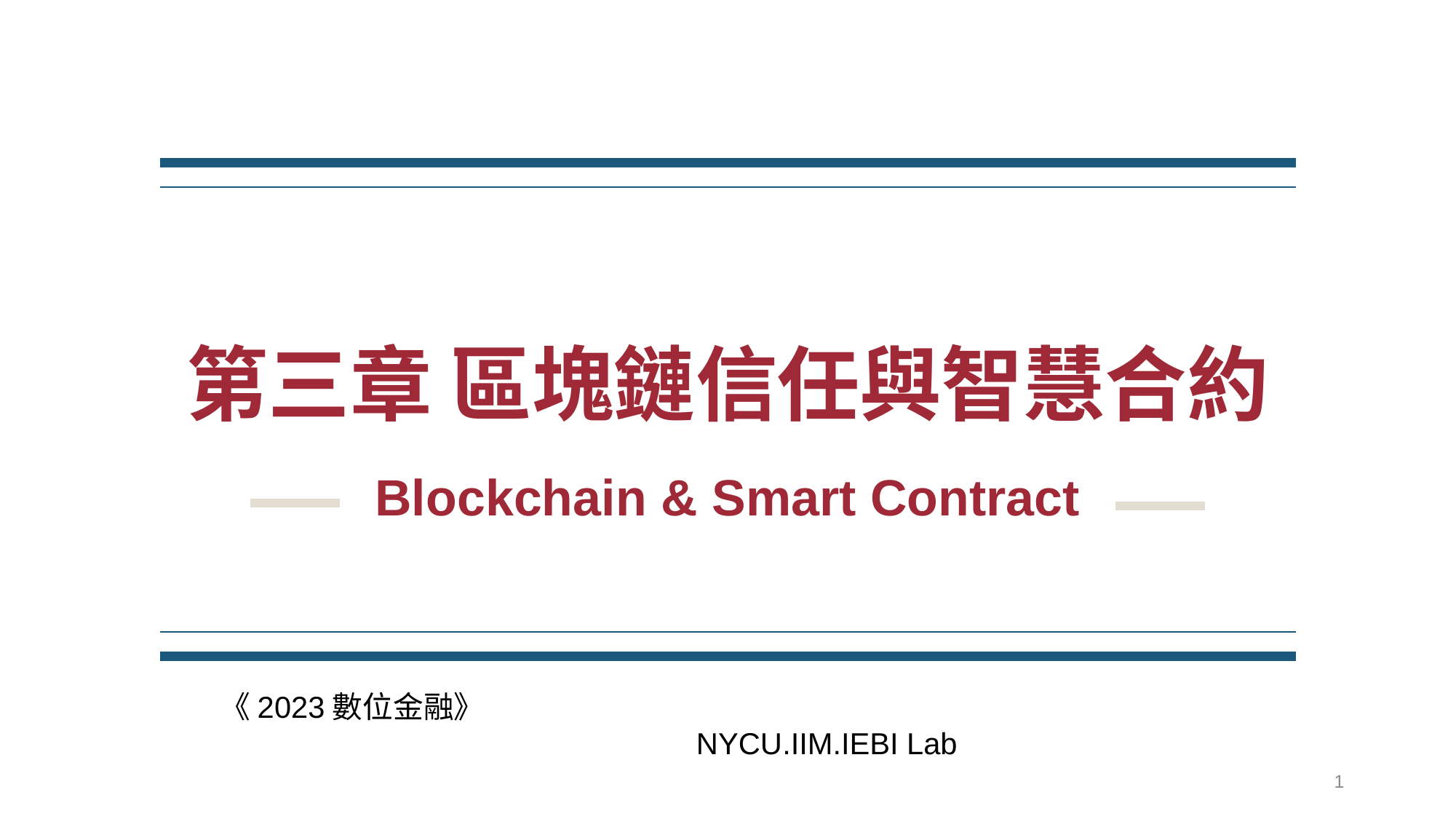

# 第三章 區塊鏈信任與智慧合約
Blockchain & Smart Contract
《2023數位金融》                                                                                                                                             NYCU.IIM.IEBI Lab
1